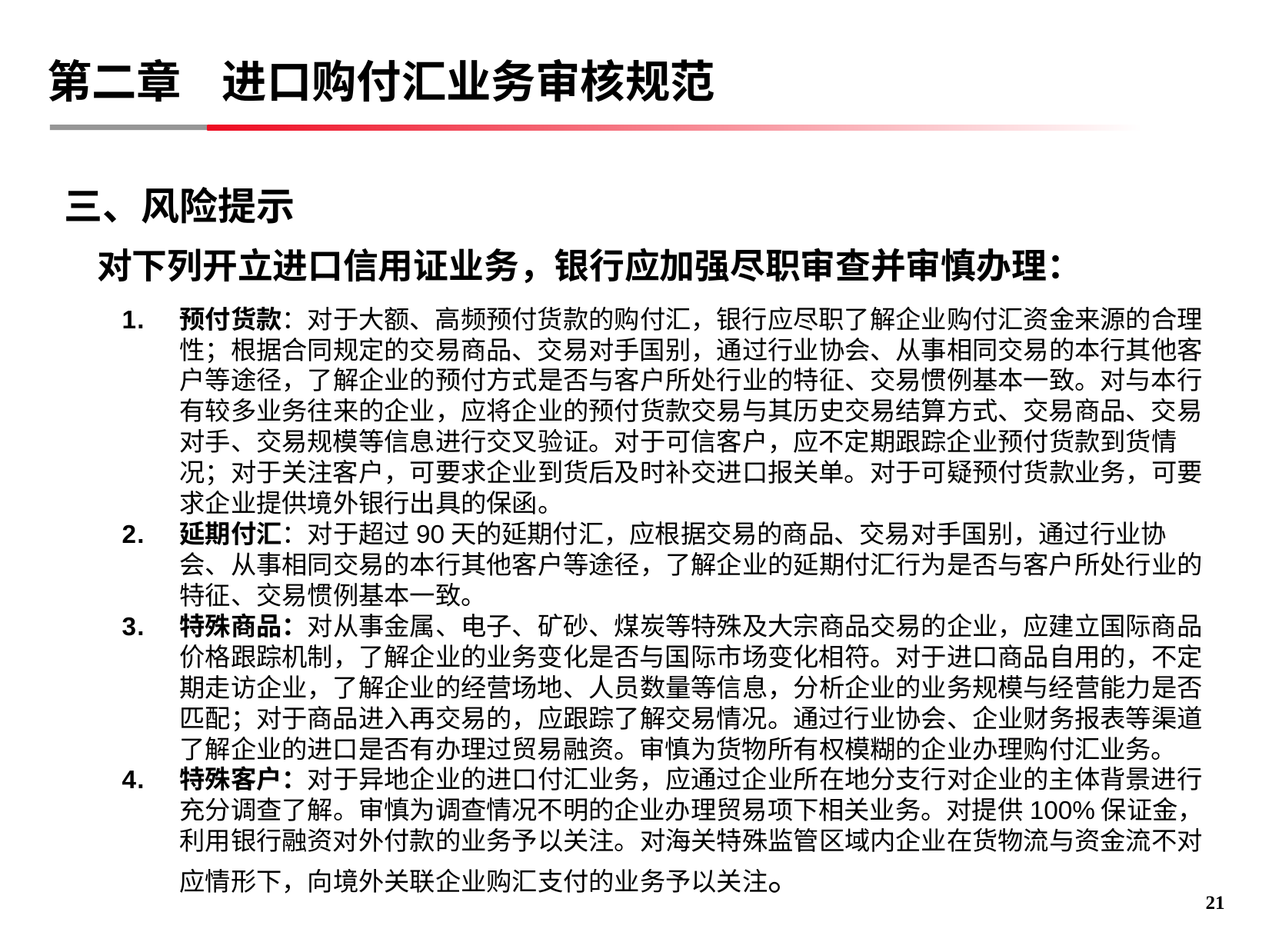

# 第二章    进口购付汇业务审核规范
三、风险提示

   对下列开立进口信用证业务，银行应加强尽职审查并审慎办理：

预付货款：对于大额、高频预付货款的购付汇，银行应尽职了解企业购付汇资金来源的合理性；根据合同规定的交易商品、交易对手国别，通过行业协会、从事相同交易的本行其他客户等途径，了解企业的预付方式是否与客户所处行业的特征、交易惯例基本一致。对与本行有较多业务往来的企业，应将企业的预付货款交易与其历史交易结算方式、交易商品、交易对手、交易规模等信息进行交叉验证。对于可信客户，应不定期跟踪企业预付货款到货情况；对于关注客户，可要求企业到货后及时补交进口报关单。对于可疑预付货款业务，可要求企业提供境外银行出具的保函。
延期付汇：对于超过90天的延期付汇，应根据交易的商品、交易对手国别，通过行业协会、从事相同交易的本行其他客户等途径，了解企业的延期付汇行为是否与客户所处行业的特征、交易惯例基本一致。
特殊商品：对从事金属、电子、矿砂、煤炭等特殊及大宗商品交易的企业，应建立国际商品价格跟踪机制，了解企业的业务变化是否与国际市场变化相符。对于进口商品自用的，不定期走访企业，了解企业的经营场地、人员数量等信息，分析企业的业务规模与经营能力是否匹配；对于商品进入再交易的，应跟踪了解交易情况。通过行业协会、企业财务报表等渠道了解企业的进口是否有办理过贸易融资。审慎为货物所有权模糊的企业办理购付汇业务。
特殊客户：对于异地企业的进口付汇业务，应通过企业所在地分支行对企业的主体背景进行充分调查了解。审慎为调查情况不明的企业办理贸易项下相关业务。对提供100%保证金，利用银行融资对外付款的业务予以关注。对海关特殊监管区域内企业在货物流与资金流不对应情形下，向境外关联企业购汇支付的业务予以关注。
21